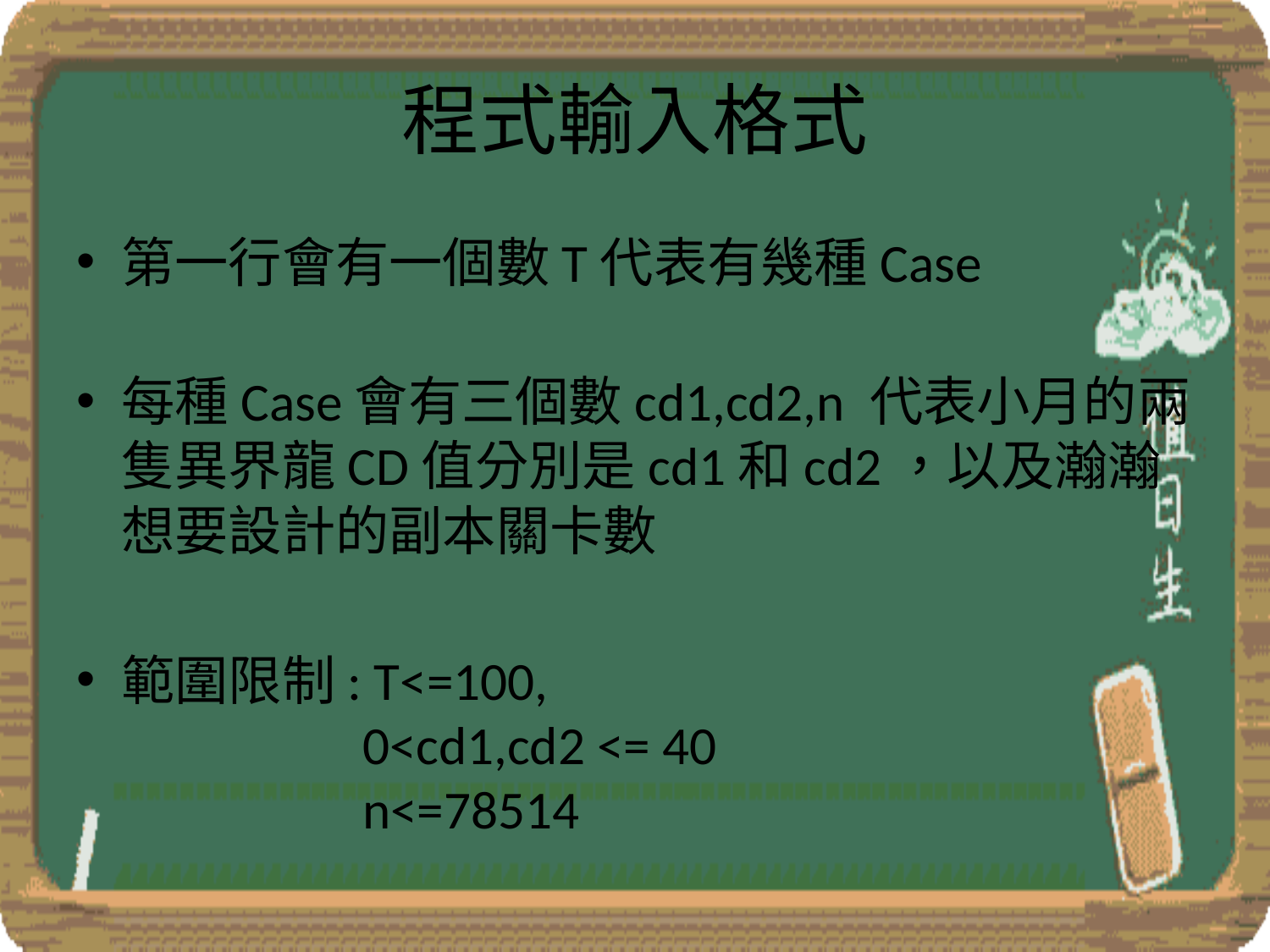

# 程式輸入格式
第一行會有一個數T代表有幾種Case
每種Case會有三個數cd1,cd2,n 代表小月的兩隻異界龍CD值分別是cd1和cd2，以及瀚瀚想要設計的副本關卡數

範圍限制: T<=100,
                    0<cd1,cd2 <= 40
                    n<=78514